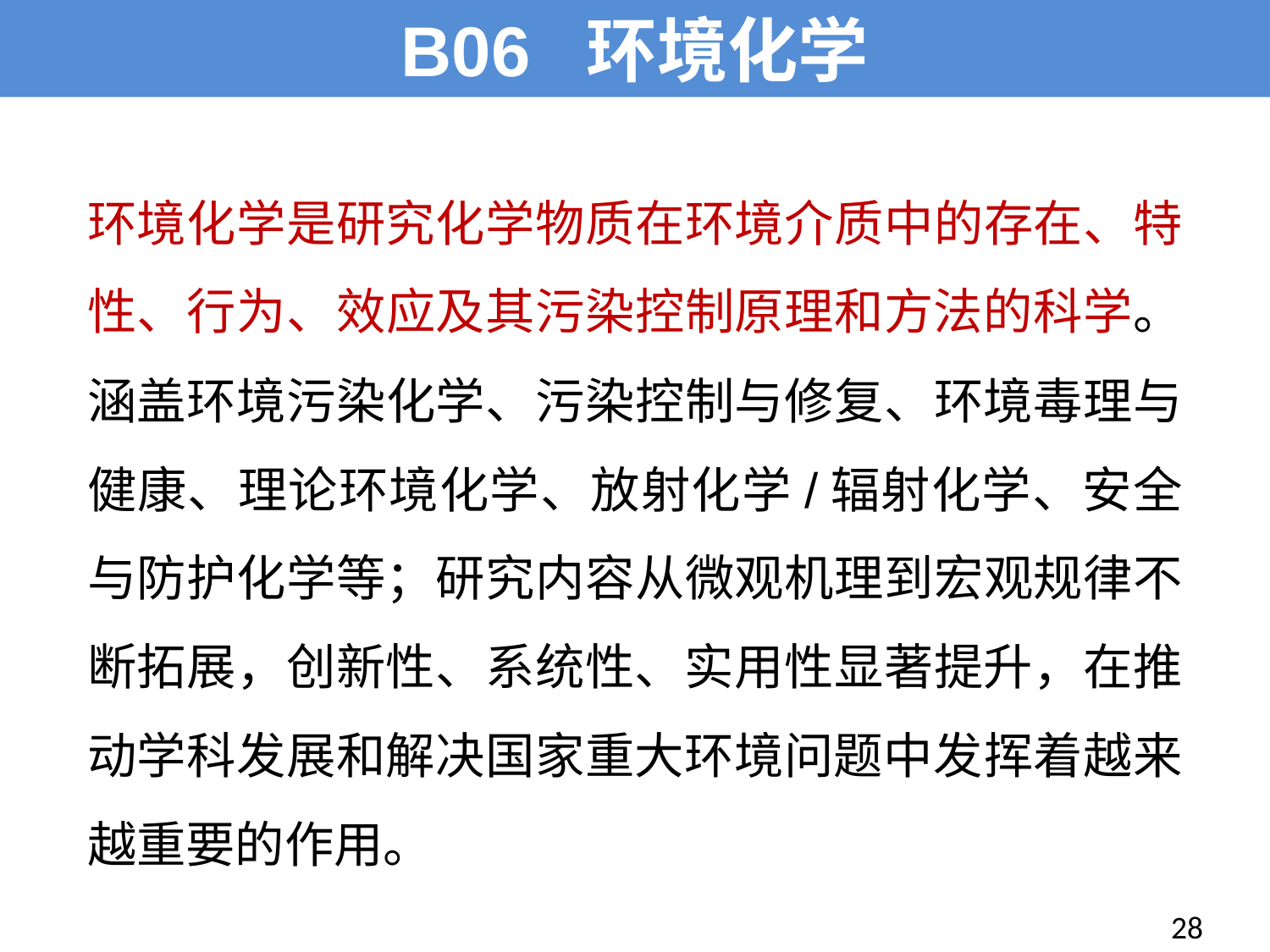

B06  环境化学
环境化学是研究化学物质在环境介质中的存在、特性、行为、效应及其污染控制原理和方法的科学。涵盖环境污染化学、污染控制与修复、环境毒理与健康、理论环境化学、放射化学/辐射化学、安全与防护化学等；研究内容从微观机理到宏观规律不断拓展，创新性、系统性、实用性显著提升，在推动学科发展和解决国家重大环境问题中发挥着越来越重要的作用。